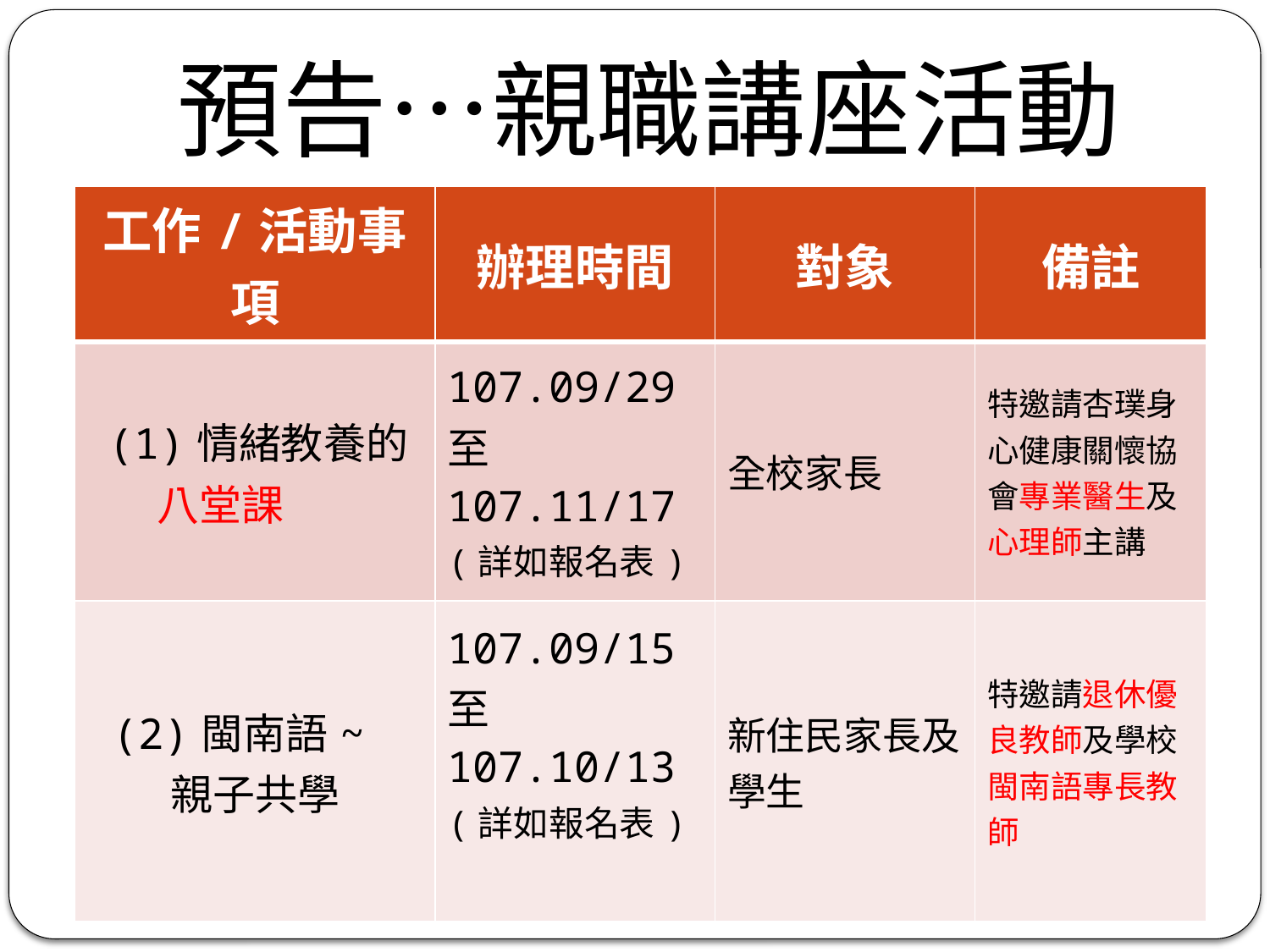

# 預告…親職講座活動
| 工作/活動事項 | 辦理時間 | 對象 | 備註 |
| --- | --- | --- | --- |
| (1)情緒教養的 八堂課 | 107.09/29至107.11/17 (詳如報名表) | 全校家長 | 特邀請杏璞身心健康關懷協會專業醫生及心理師主講 |
| (2)閩南語~ 親子共學 | 107.09/15至 107.10/13 (詳如報名表) | 新住民家長及學生 | 特邀請退休優良教師及學校閩南語專長教師 |